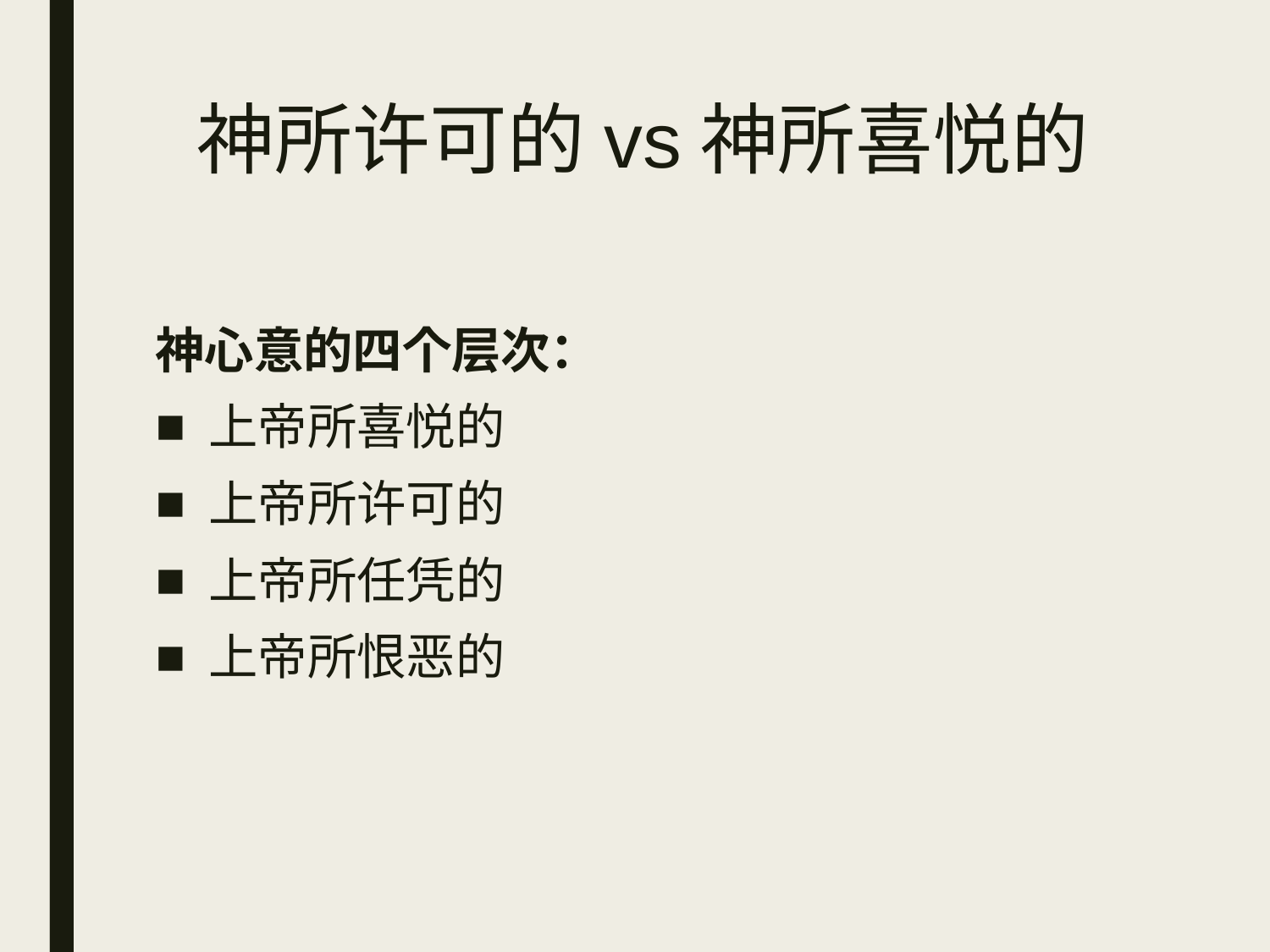

# 神所许可的vs神所喜悦的
神心意的四个层次：
上帝所喜悦的
上帝所许可的
上帝所任凭的
上帝所恨恶的